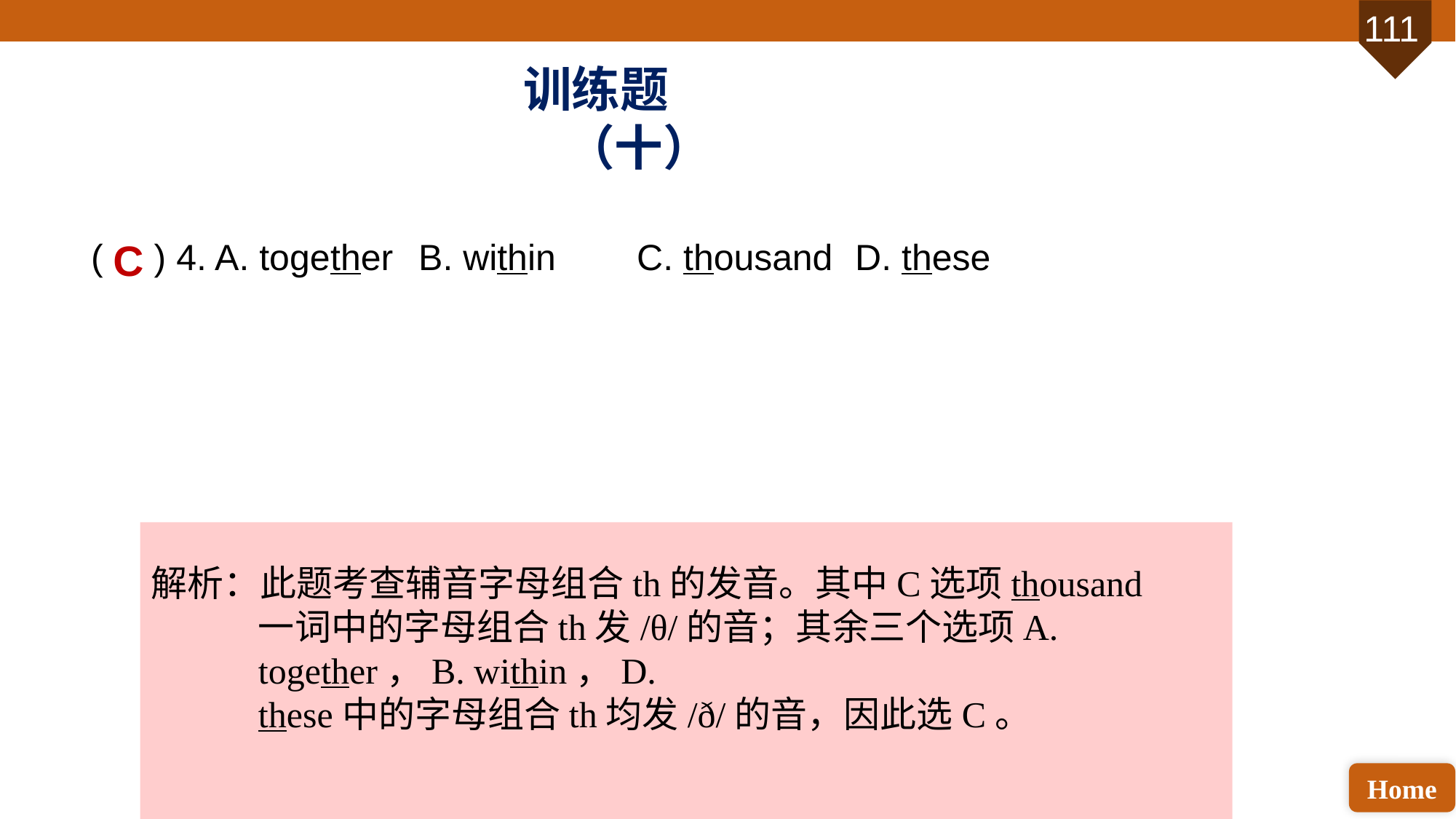

训练题（十）
(     ) 4. A. together 	B. within 	C. thousand 	D. these
C

解析：此题考查辅音字母组合th的发音。其中C选项thousand一词中的字母组合th发/θ/的音；其余三个选项A. together，B. within，D. these中的字母组合th均发/ð/的音，因此选C。